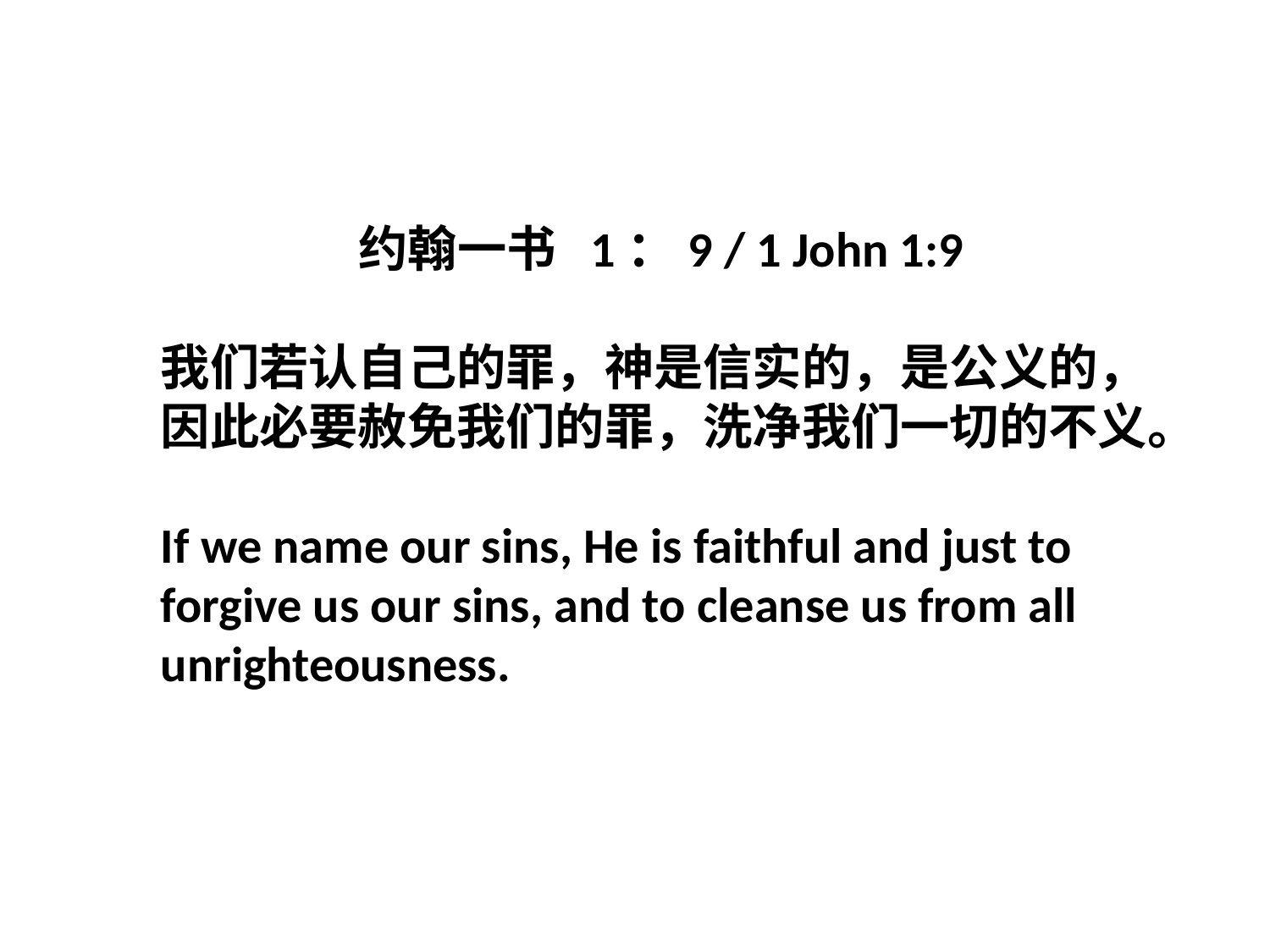

约翰一书  1：9 / 1 John 1:9

我们若认自己的罪，神是信实的，是公义的，因此必要赦免我们的罪，洗净我们一切的不义。

If we name our sins, He is faithful and just to forgive us our sins, and to cleanse us from all unrighteousness.